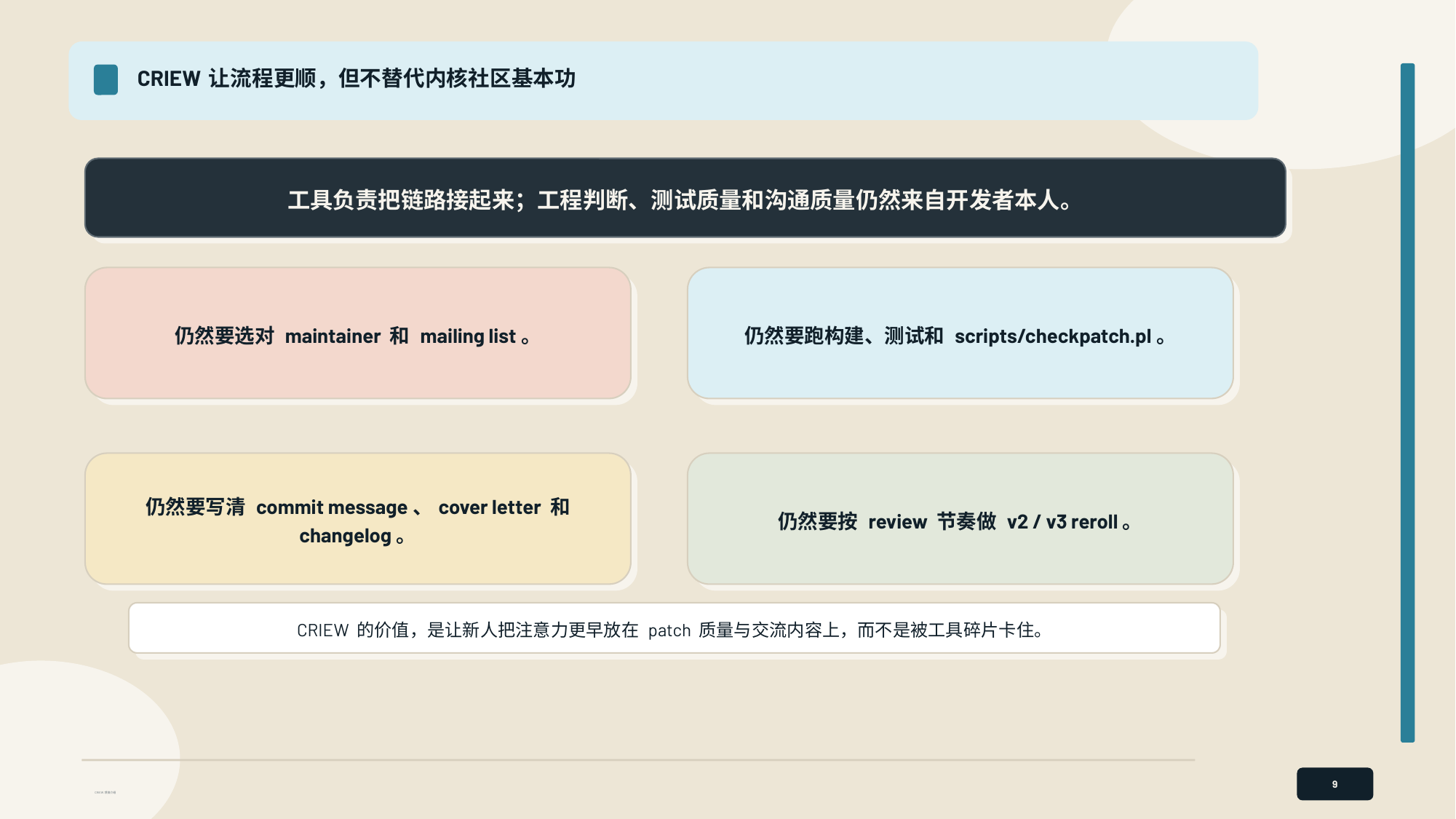

CRIEW 让流程更顺，但不替代内核社区基本功

工具负责把链路接起来；工程判断、测试质量和沟通质量仍然来自开发者本人。

仍然要选对 maintainer 和 mailing list。
仍然要跑构建、测试和 scripts/checkpatch.pl。

仍然要写清 commit message、cover letter 和 changelog。
仍然要按 review 节奏做 v2 / v3 reroll。

CRIEW 的价值，是让新人把注意力更早放在 patch 质量与交流内容上，而不是被工具碎片卡住。

9
CRIEW 项目介绍